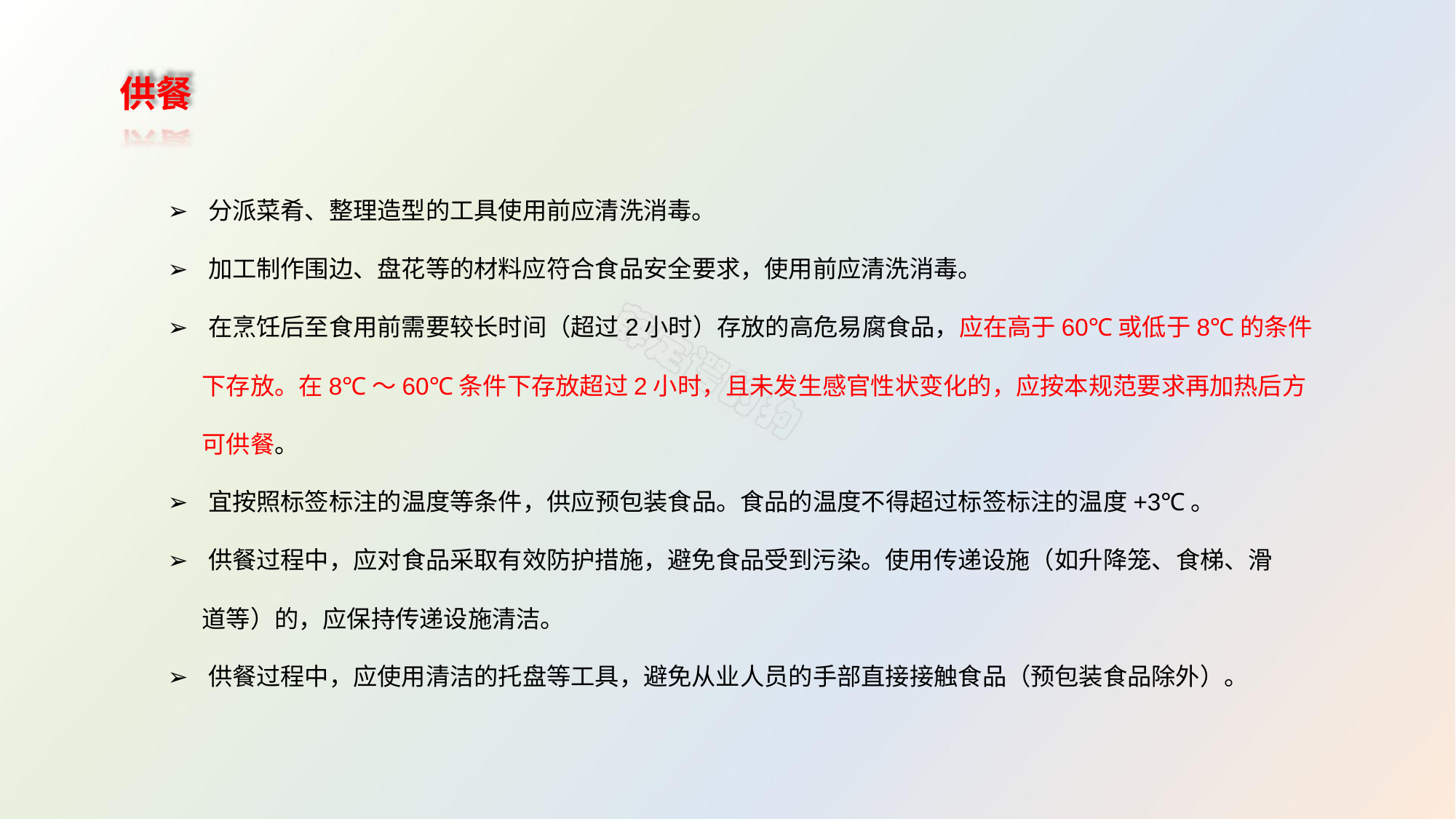

供餐
➢ 分派菜肴、整理造型的工具使用前应清洗消毒。
➢ 加工制作围边、盘花等的材料应符合食品安全要求，使用前应清洗消毒。
➢ 在烹饪后至食用前需要较长时间（超过2小时）存放的高危易腐食品，应在高于60℃或低于8℃的条件
下存放。在8℃～60℃条件下存放超过2小时，且未发生感官性状变化的，应按本规范要求再加热后方
可供餐。
➢ 宜按照标签标注的温度等条件，供应预包装食品。食品的温度不得超过标签标注的温度+3℃。
➢ 供餐过程中，应对食品采取有效防护措施，避免食品受到污染。使用传递设施（如升降笼、食梯、滑
道等）的，应保持传递设施清洁。
➢ 供餐过程中，应使用清洁的托盘等工具，避免从业人员的手部直接接触食品（预包装食品除外）。